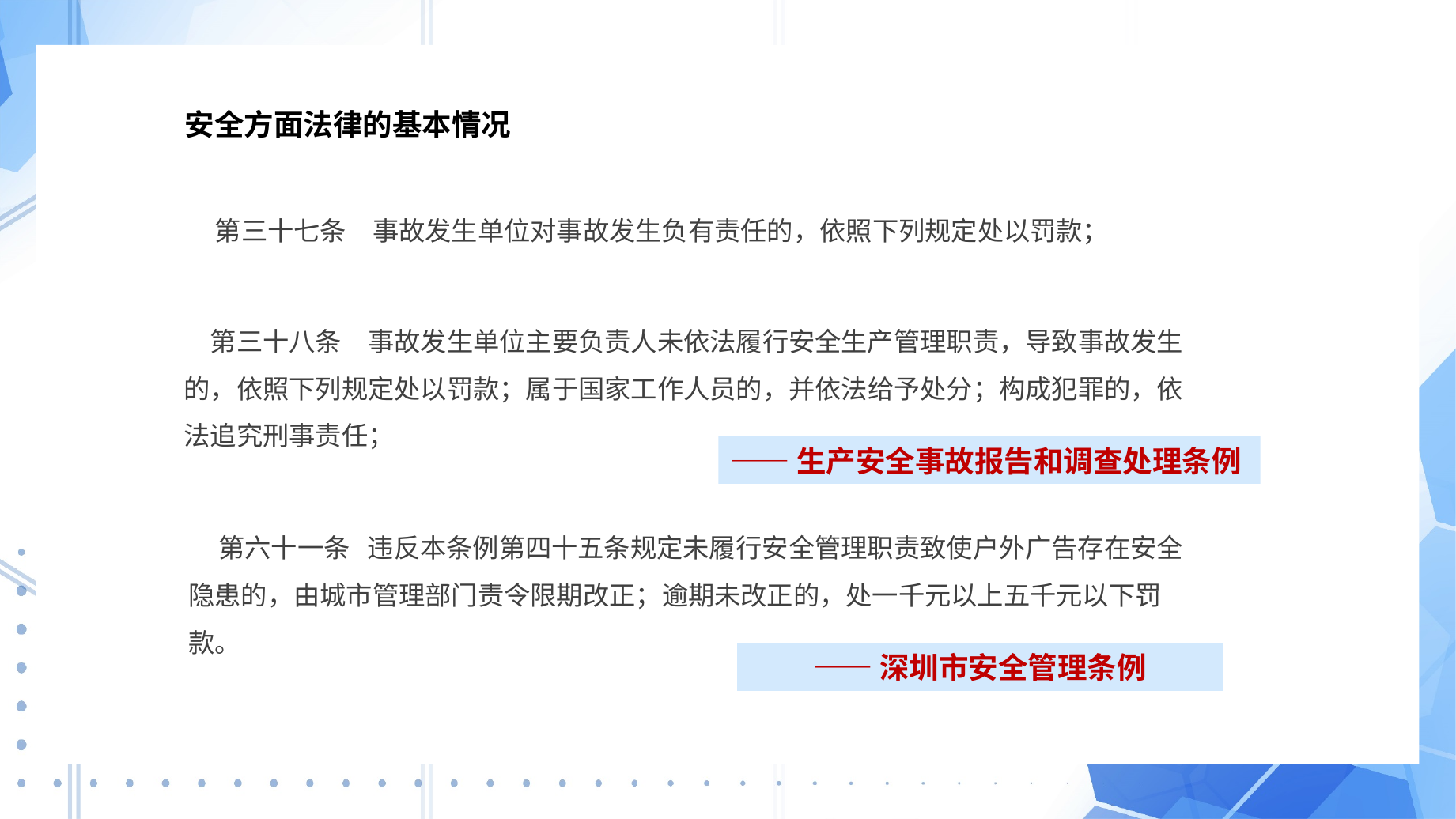

1
安全方面法律的基本情况
　第三十七条　事故发生单位对事故发生负有责任的，依照下列规定处以罚款；
　第三十八条　事故发生单位主要负责人未依法履行安全生产管理职责，导致事故发生的，依照下列规定处以罚款；属于国家工作人员的，并依法给予处分；构成犯罪的，依法追究刑事责任；
——生产安全事故报告和调查处理条例
    第六十一条   违反本条例第四十五条规定未履行安全管理职责致使户外广告存在安全隐患的，由城市管理部门责令限期改正；逾期未改正的，处一千元以上五千元以下罚款。
——深圳市安全管理条例